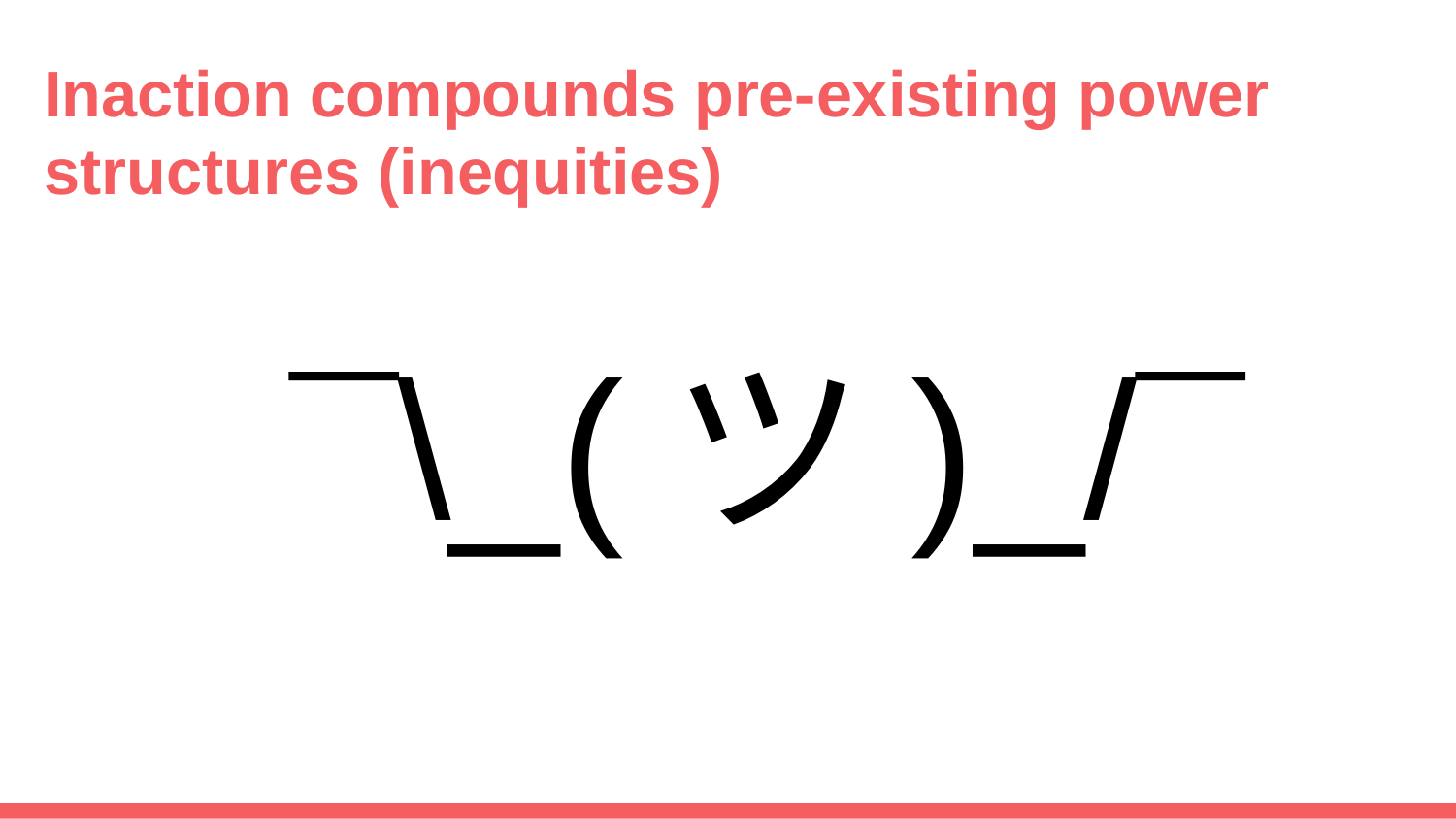

Inaction compounds pre-existing power structures (inequities)
# ¯\_(ツ)_/¯